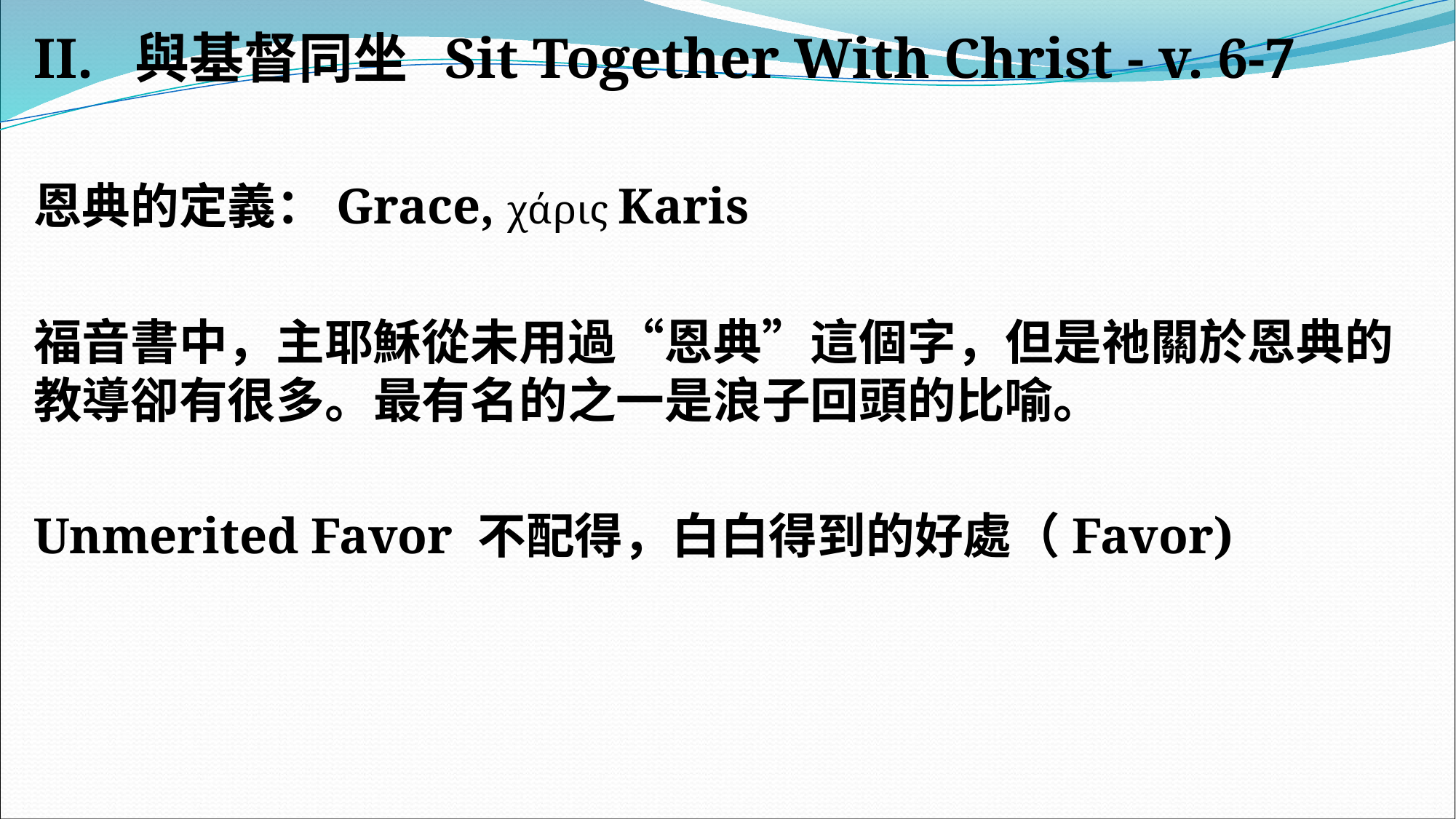

#
II.  與基督同坐  Sit Together With Christ - v. 6-7

恩典的定義：Grace, χάρις Karis

福音書中，主耶穌從未用過“恩典”這個字，但是祂關於恩典的教導卻有很多。最有名的之一是浪子回頭的比喻。

Unmerited Favor 不配得，白白得到的好處（Favor)